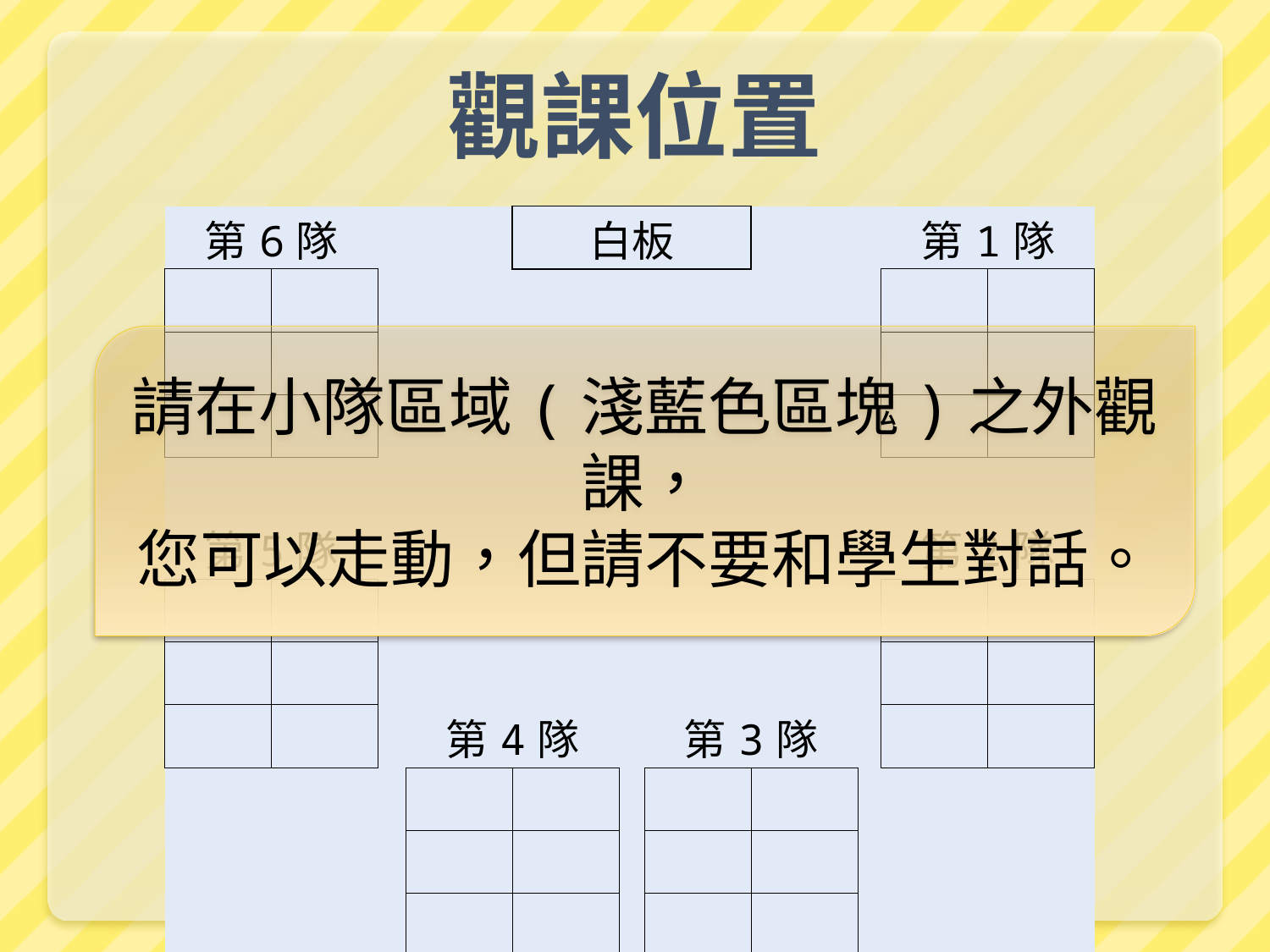

# 觀課位置
| 第6隊 |  |  |  | 白板 |  |  |  |  | 第1隊 |  |
| --- | --- | --- | --- | --- | --- | --- | --- | --- | --- | --- |
|  |  |  |  |  |  |  |  |  |  |  |
|  |  |  |  |  |  |  |  |  |  |  |
|  |  |  |  |  |  |  |  |  |  |  |
|  |  |  |  |  |  |  |  |  |  |  |
| 第5隊 |  |  |  |  |  |  |  |  | 第2隊 |  |
|  |  |  |  |  |  |  |  |  |  |  |
|  |  |  |  |  |  |  |  |  |  |  |
|  |  |  | 第4隊 |  |  | 第3隊 |  |  |  |  |
|  |  |  |  |  |  |  |  |  |  |  |
|  |  |  |  |  |  |  |  |  |  |  |
|  |  |  |  |  |  |  |  |  |  |  |
請在小隊區域(淺藍色區塊)之外觀課，
您可以走動，但請不要和學生對話。